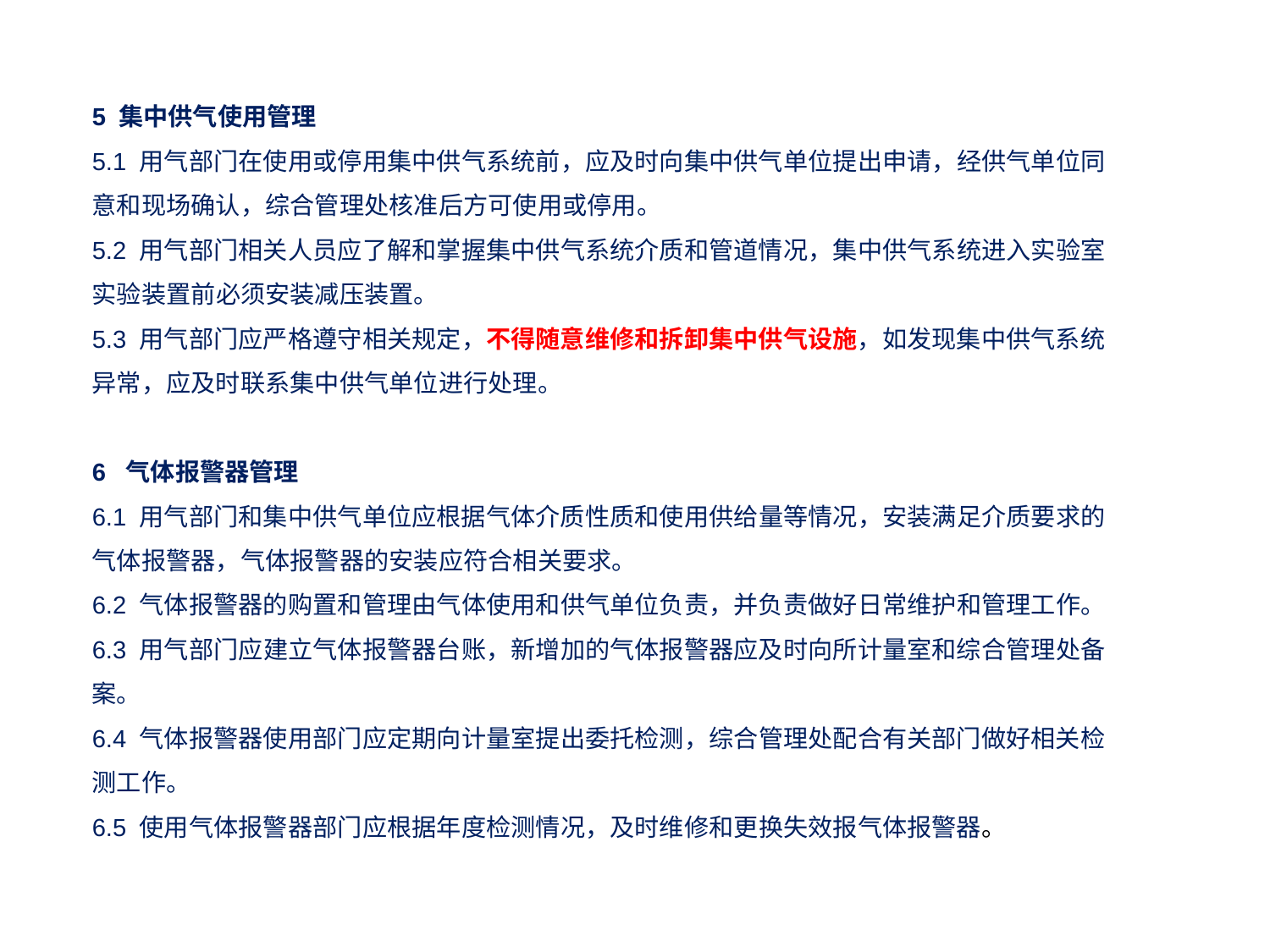

5 集中供气使用管理
5.1 用气部门在使用或停用集中供气系统前，应及时向集中供气单位提出申请，经供气单位同意和现场确认，综合管理处核准后方可使用或停用。
5.2 用气部门相关人员应了解和掌握集中供气系统介质和管道情况，集中供气系统进入实验室实验装置前必须安装减压装置。
5.3 用气部门应严格遵守相关规定，不得随意维修和拆卸集中供气设施，如发现集中供气系统异常，应及时联系集中供气单位进行处理。

6  气体报警器管理
6.1 用气部门和集中供气单位应根据气体介质性质和使用供给量等情况，安装满足介质要求的气体报警器，气体报警器的安装应符合相关要求。
6.2 气体报警器的购置和管理由气体使用和供气单位负责，并负责做好日常维护和管理工作。
6.3 用气部门应建立气体报警器台账，新增加的气体报警器应及时向所计量室和综合管理处备案。
6.4 气体报警器使用部门应定期向计量室提出委托检测，综合管理处配合有关部门做好相关检测工作。
6.5 使用气体报警器部门应根据年度检测情况，及时维修和更换失效报气体报警器。